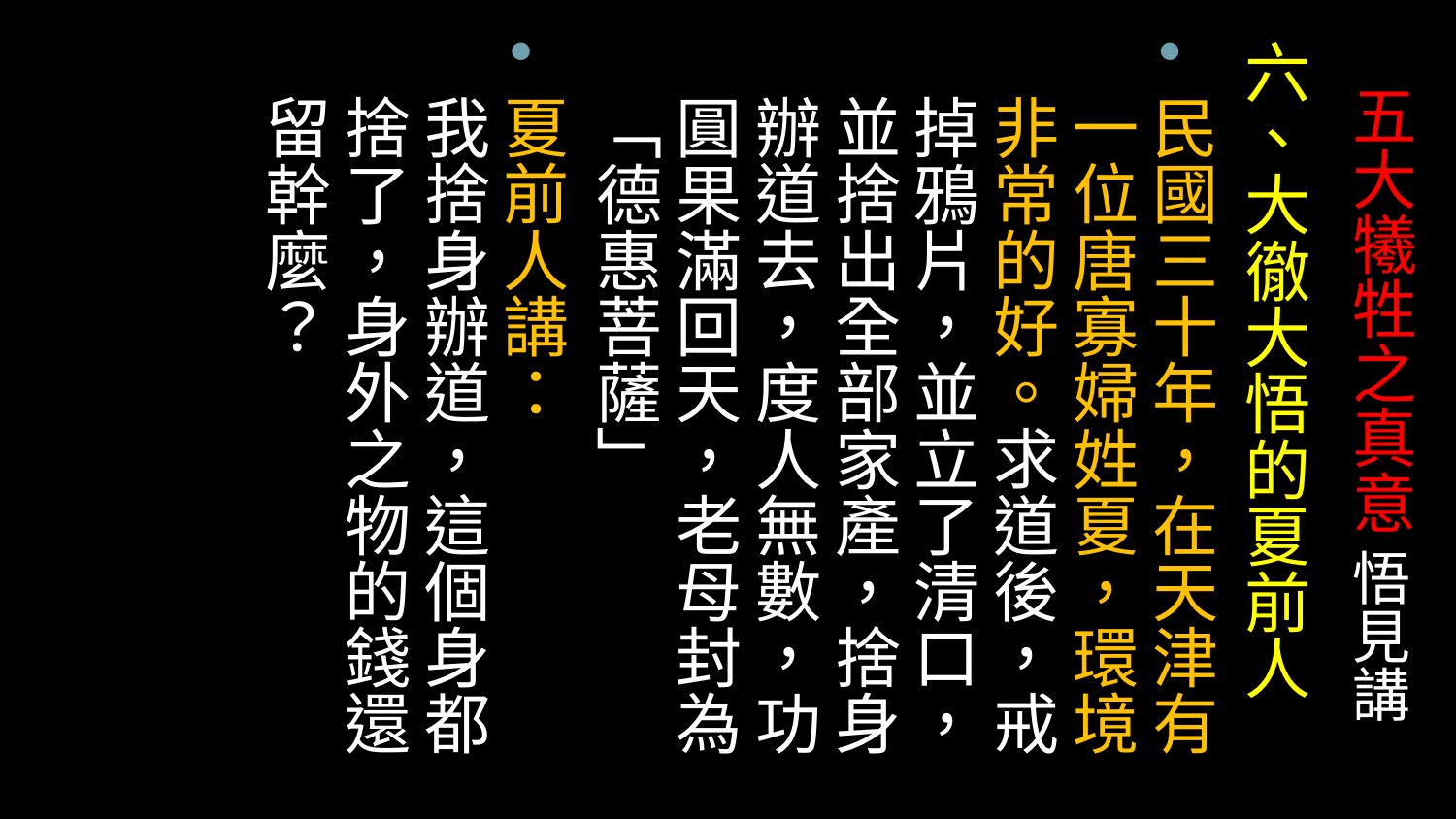

六、大徹大悟的夏前人
民國三十年，在天津有一位唐寡婦姓夏，環境非常的好。求道後，戒掉鴉片，並立了清口，並捨出全部家產，捨身辦道去，度人無數，功圓果滿回天，老母封為「德惠菩薩」
夏前人講：
我捨身辦道，這個身都捨了，身外之物的錢還留幹麼？

# 五大犧牲之真意 悟見講